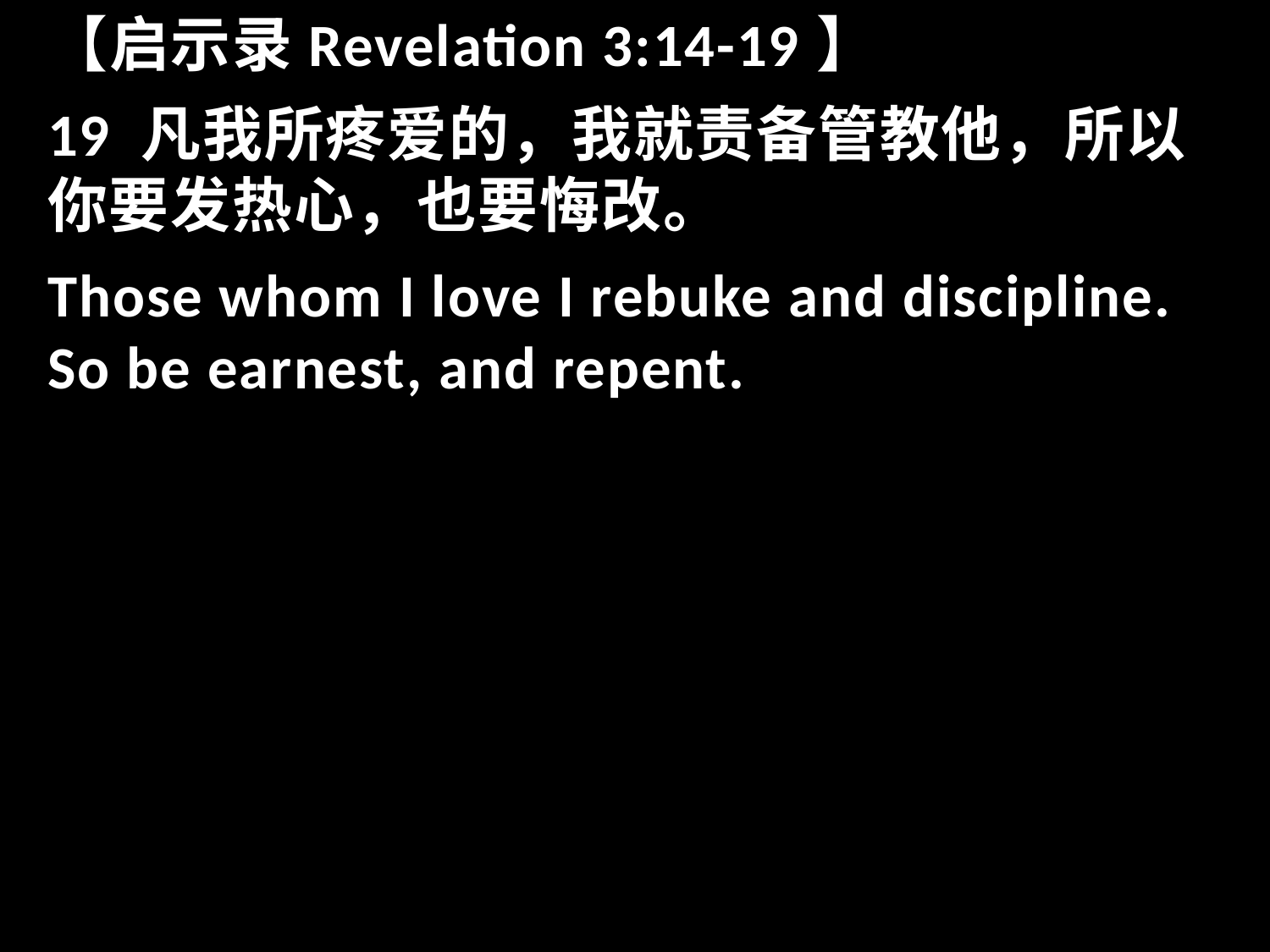

【启示录Revelation 3:14-19】
19 凡我所疼爱的，我就责备管教他，所以你要发热心，也要悔改。
Those whom I love I rebuke and discipline. So be earnest, and repent.